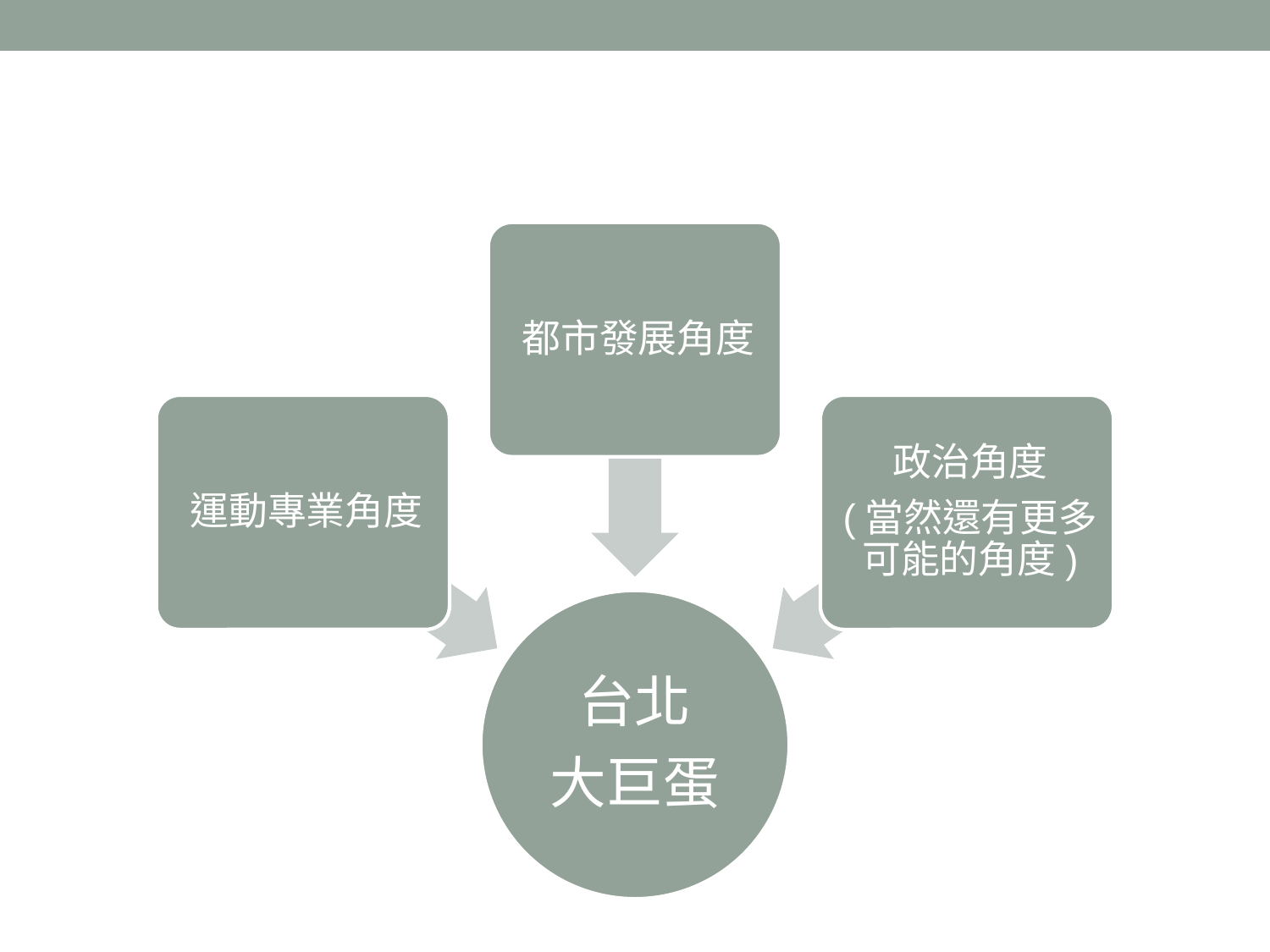

#
台北
大巨蛋
運動專業角度
都市發展角度
政治角度
(當然還有更多可能的角度)